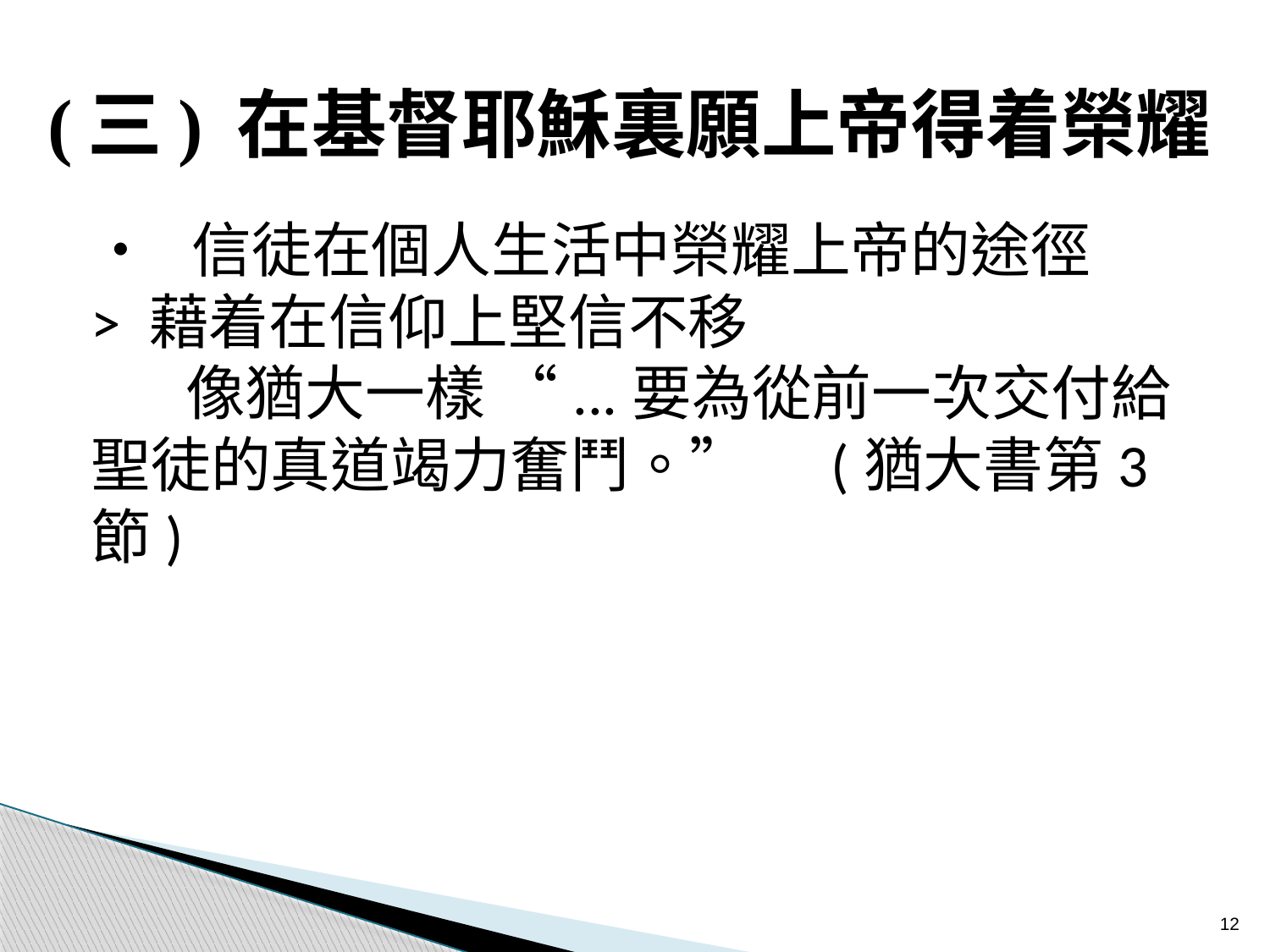

# (三) 在基督耶穌裏願上帝得着榮耀
•  信徒在個人生活中榮耀上帝的途徑
> 藉着在信仰上堅信不移
      像猶大一樣 “...要為從前一次交付給聖徒的真道竭力奮鬥。”     (猶大書第3節)

12